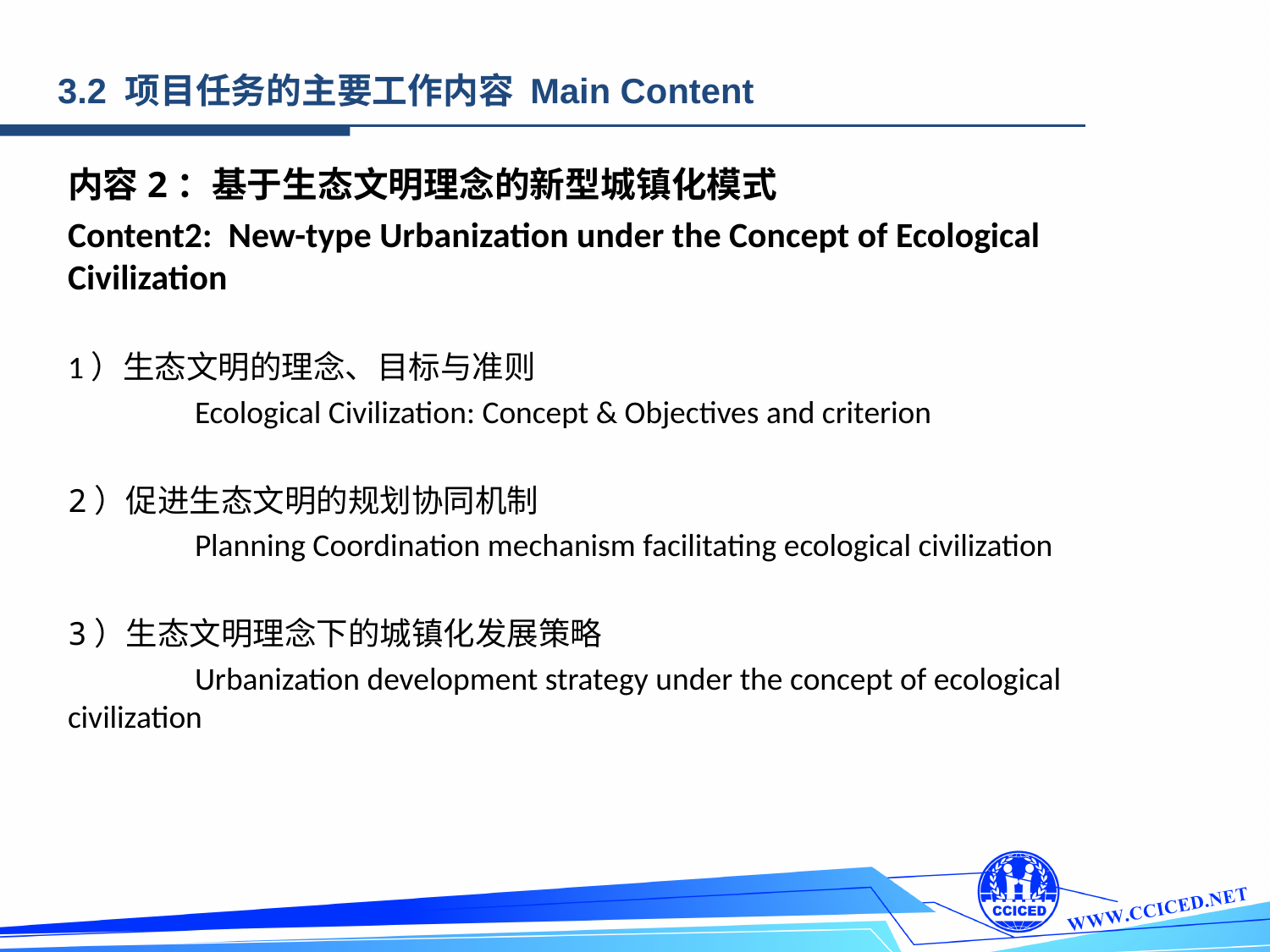

3.2 项目任务的主要工作内容 Main Content
内容2：基于生态文明理念的新型城镇化模式
Content2:  New-type Urbanization under the Concept of Ecological Civilization

1）生态文明的理念、目标与准则
	Ecological Civilization: Concept & Objectives and criterion

2）促进生态文明的规划协同机制
	Planning Coordination mechanism facilitating ecological civilization

3）生态文明理念下的城镇化发展策略
	Urbanization development strategy under the concept of ecological civilization